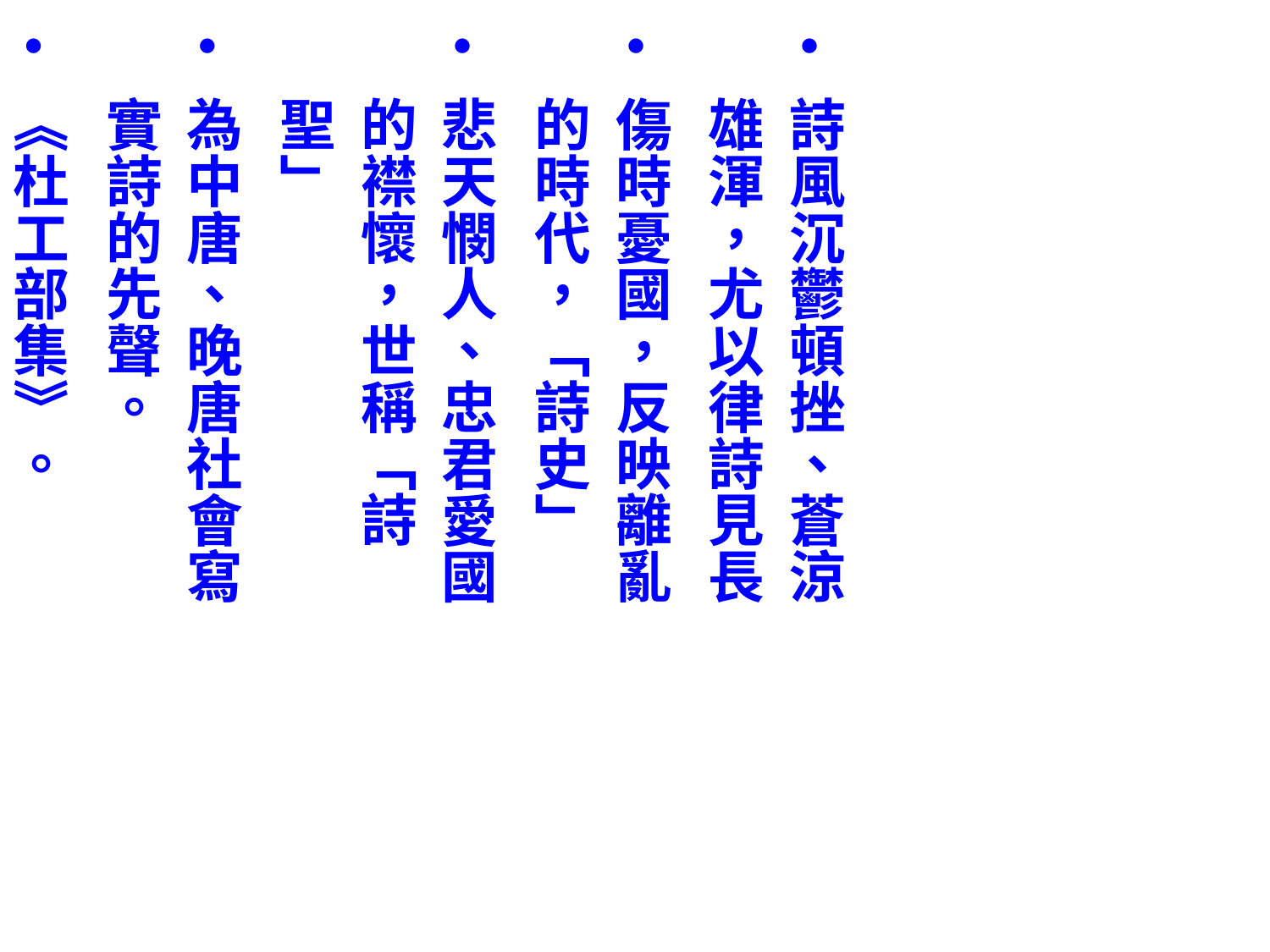

詩風沉鬱頓挫、蒼涼雄渾，尤以律詩見長
傷時憂國，反映離亂的時代，「詩史」
悲天憫人、忠君愛國的襟懷，世稱「詩聖」
為中唐、晚唐社會寫實詩的先聲。
《杜工部集》。